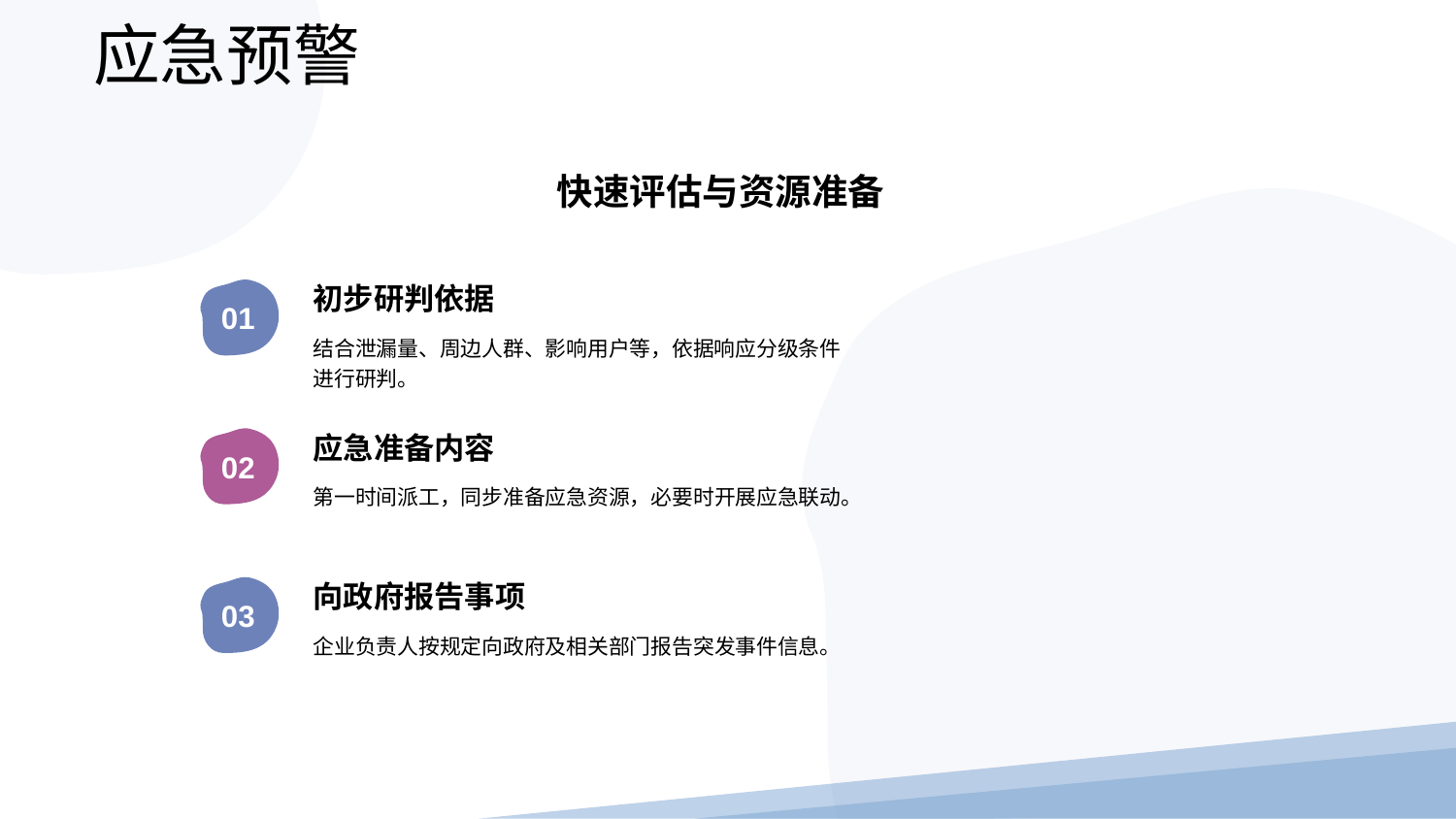

应急预警
快速评估与资源准备
初步研判依据

01
结合泄漏量、周边人群、影响用户等，依据响应分级条件进行研判。
应急准备内容

02
第一时间派工，同步准备应急资源，必要时开展应急联动。
向政府报告事项

03
企业负责人按规定向政府及相关部门报告突发事件信息。